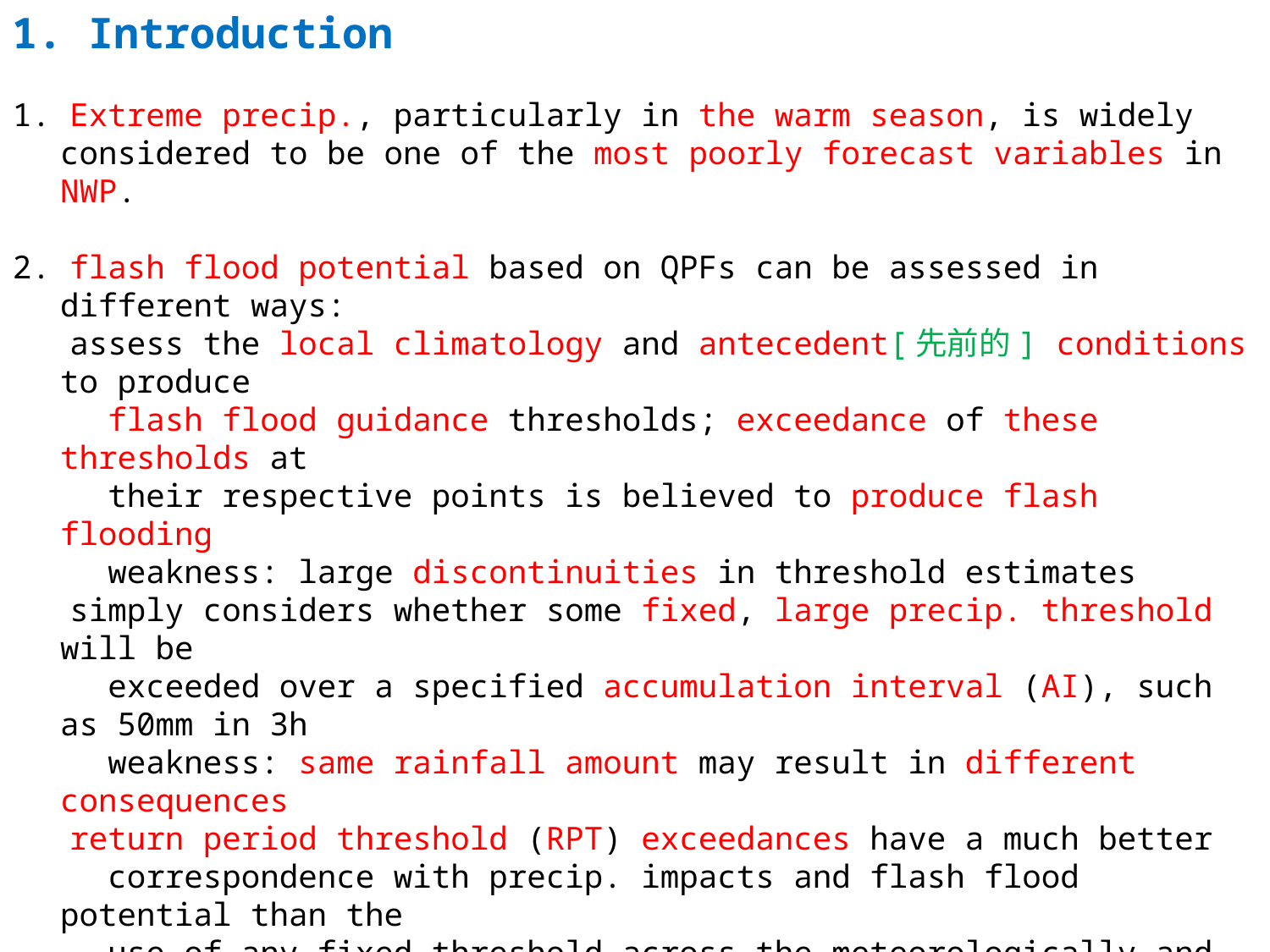

1. Introduction

1. Extreme precip., particularly in the warm season, is widely considered to be one of the most poorly forecast variables in NWP.

2. flash flood potential based on QPFs can be assessed in different ways:
   assess the local climatology and antecedent[先前的] conditions to produce
     flash flood guidance thresholds; exceedance of these thresholds at
     their respective points is believed to produce flash flooding
     weakness: large discontinuities in threshold estimates
   simply considers whether some fixed, large precip. threshold will be
     exceeded over a specified accumulation interval (AI), such as 50mm in 3h
     weakness: same rainfall amount may result in different consequences
   return period threshold (RPT) exceedances have a much better
     correspondence with precip. impacts and flash flood potential than the
     use of any fixed threshold across the meteorologically and hydrologically
     diverse regions of the CONUS

3. event: RP N = return period of N-year,
             N: the rarity[稀有性] of the event

          AI T = accumulation interval of T-hour
             T: the span of time for precipitation to accumulate